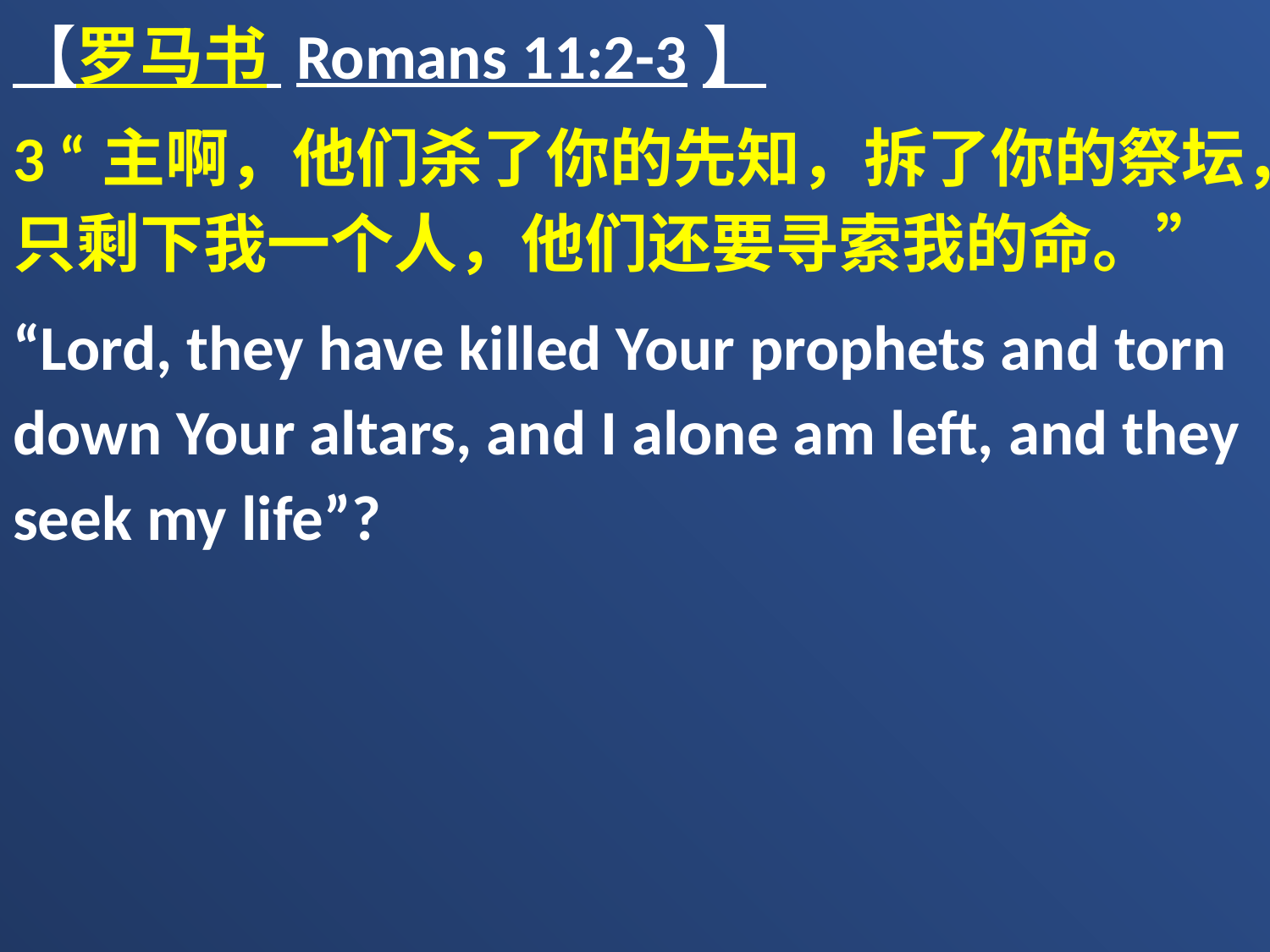

【罗马书 Romans 11:2-3】
3 “主啊，他们杀了你的先知，拆了你的祭坛，只剩下我一个人，他们还要寻索我的命。”
“Lord, they have killed Your prophets and torn down Your altars, and I alone am left, and they seek my life”?